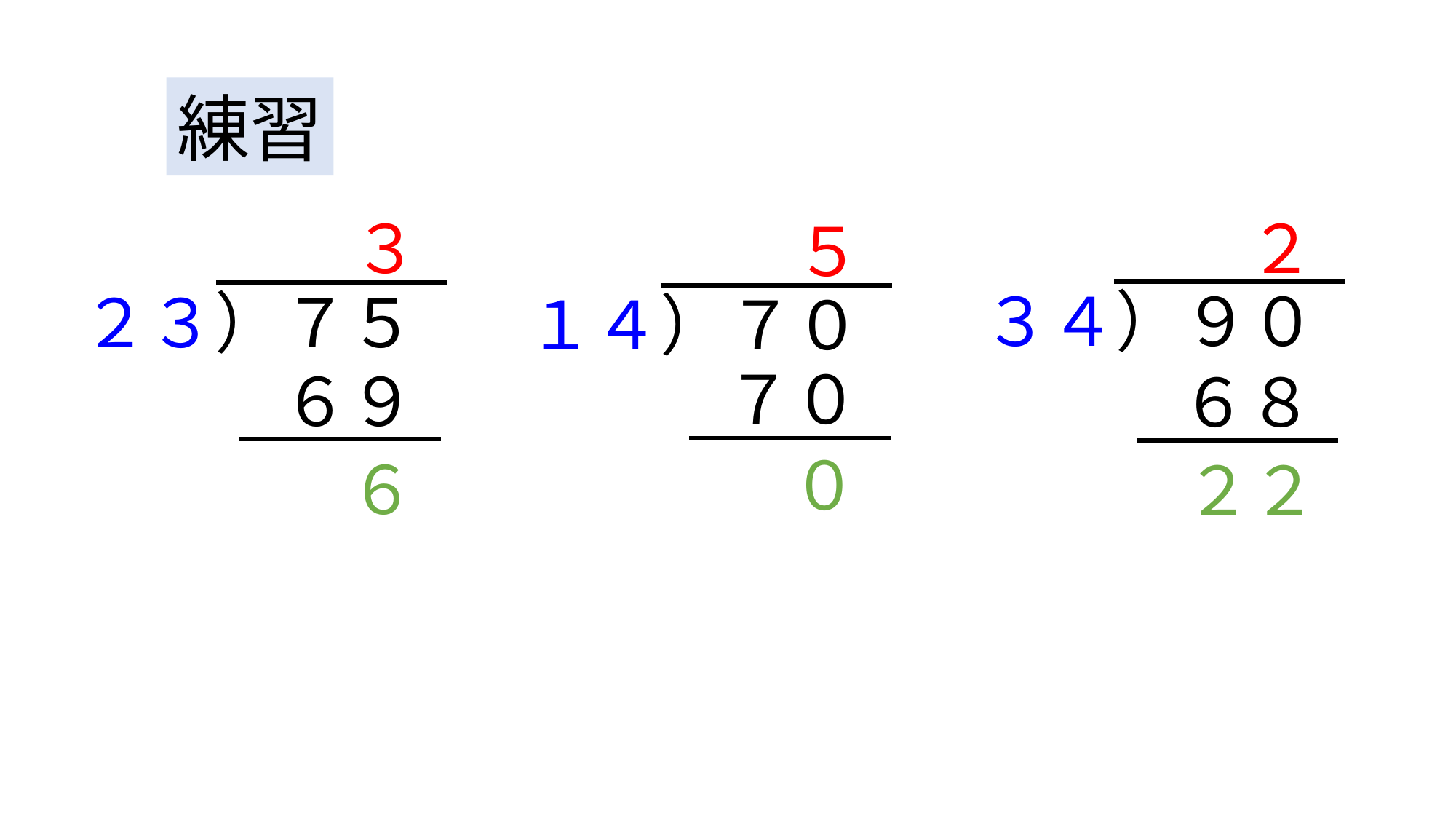

練習
２
３
５
３４）９０
２３）７５
１４）７０
７０
６９
６８
０
６
２２